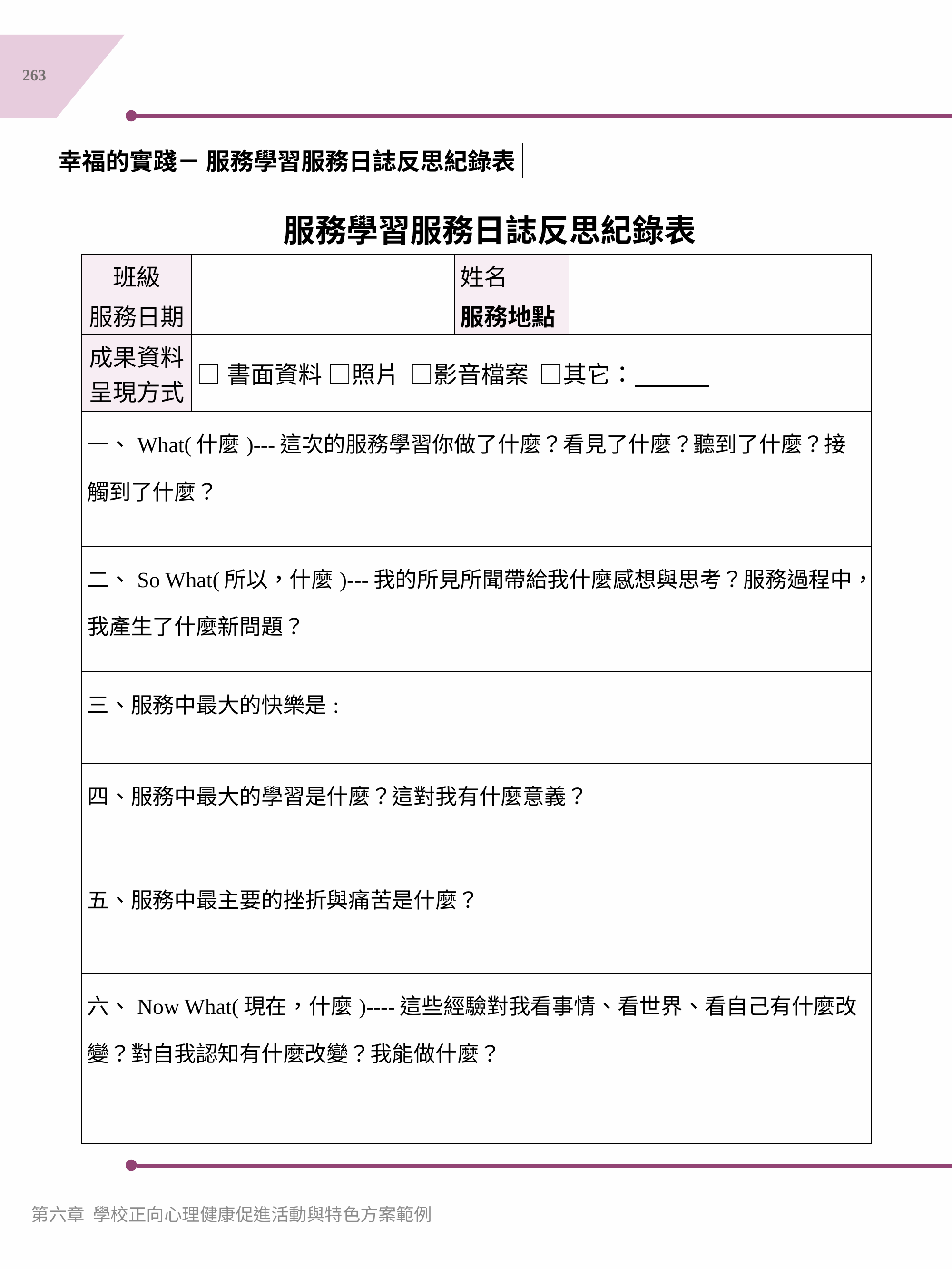

263
幸福的實踐－ 服務學習服務日誌反思紀錄表
 服務學習服務日誌反思紀錄表
| 班級 |  | 姓名 |  |
| --- | --- | --- | --- |
| 服務日期 |  | 服務地點 |  |
| 成果資料 呈現方式 | □書面資料 □照片 □影音檔案 □其它： |  |  |
| 一、What(什麼)---這次的服務學習你做了什麼？看見了什麼？聽到了什麼？接觸到了什麼？ |  |  |  |
| 二、So What(所以，什麼)---我的所見所聞帶給我什麼感想與思考？服務過程中，我產生了什麼新問題？ |  |  |  |
| 三、服務中最大的快樂是: |  |  |  |
| 四、服務中最大的學習是什麼？這對我有什麼意義？ |  |  |  |
| 五、服務中最主要的挫折與痛苦是什麼？ |  |  |  |
| 六、Now What(現在，什麼)----這些經驗對我看事情、看世界、看自己有什麼改變？對自我認知有什麼改變？我能做什麼？ |  |  |  |
第六章  學校正向心理健康促進活動與特色方案範例